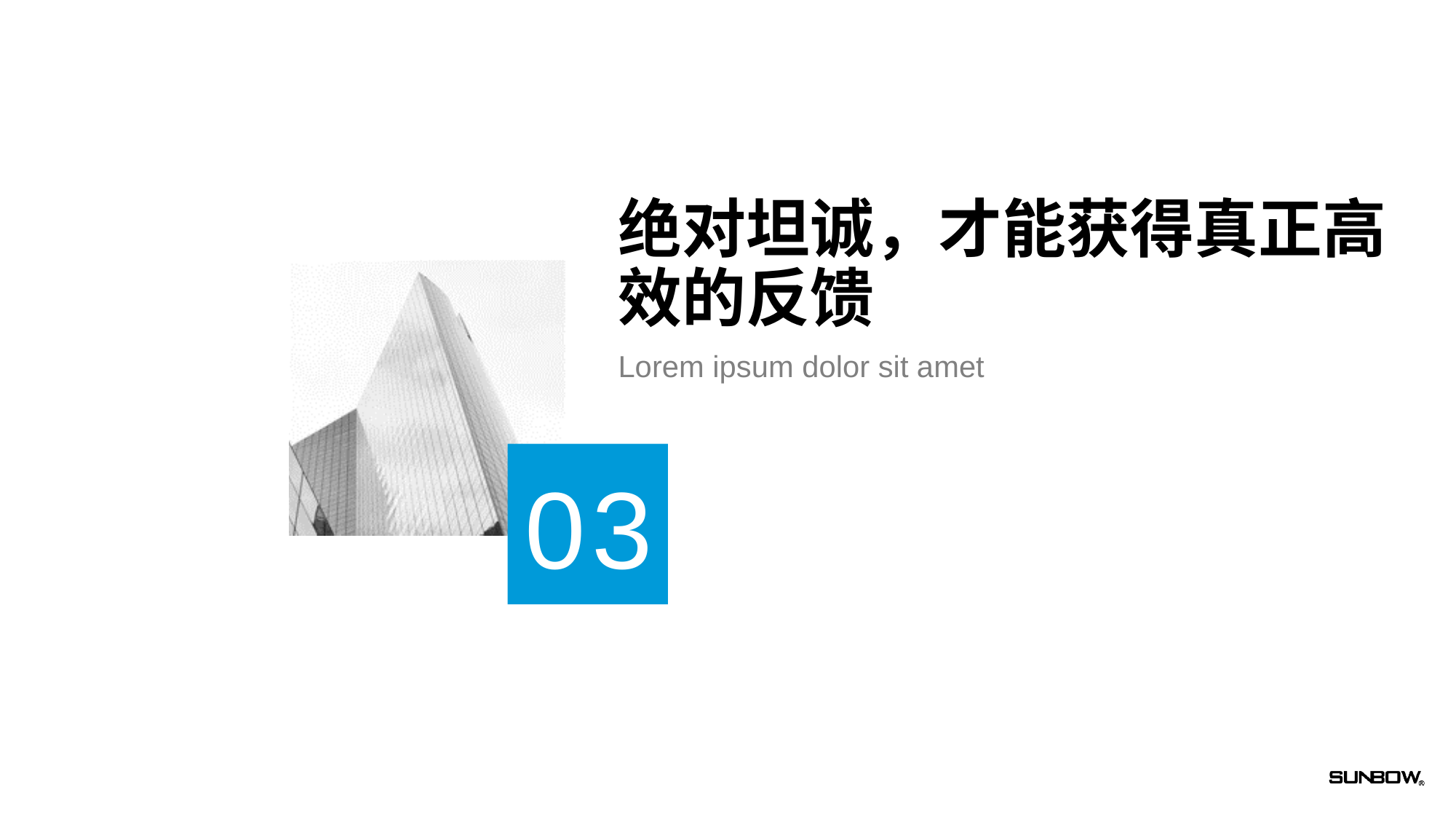

# 绝对坦诚，才能获得真正高效的反馈
Lorem ipsum dolor sit amet
03